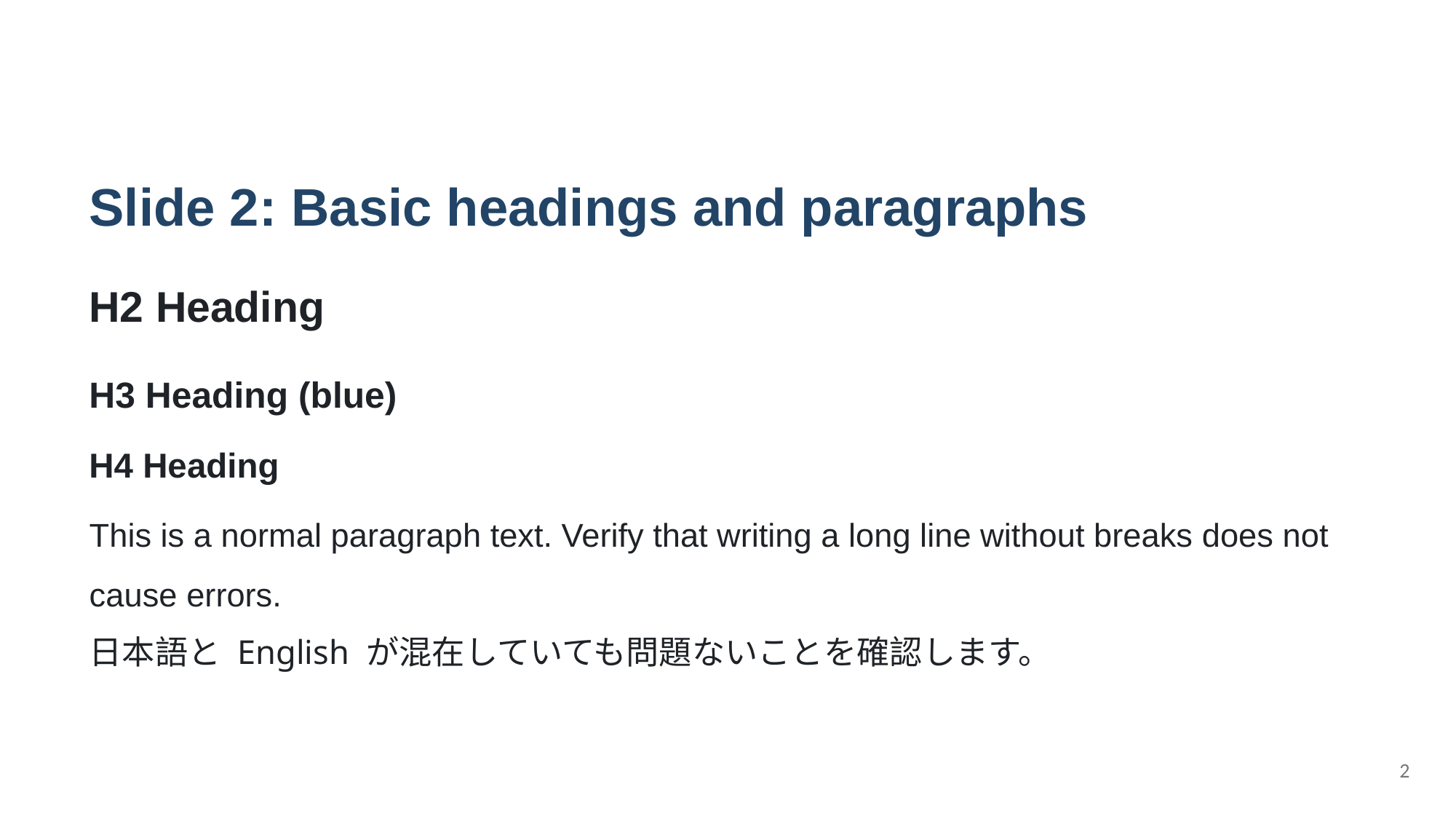

Slide 2: Basic headings and paragraphs
H2 Heading
H3 Heading (blue)
H4 Heading
This is a normal paragraph text. Verify that writing a long line without breaks does not cause errors.
日本語と English が混在していても問題ないことを確認します。
2